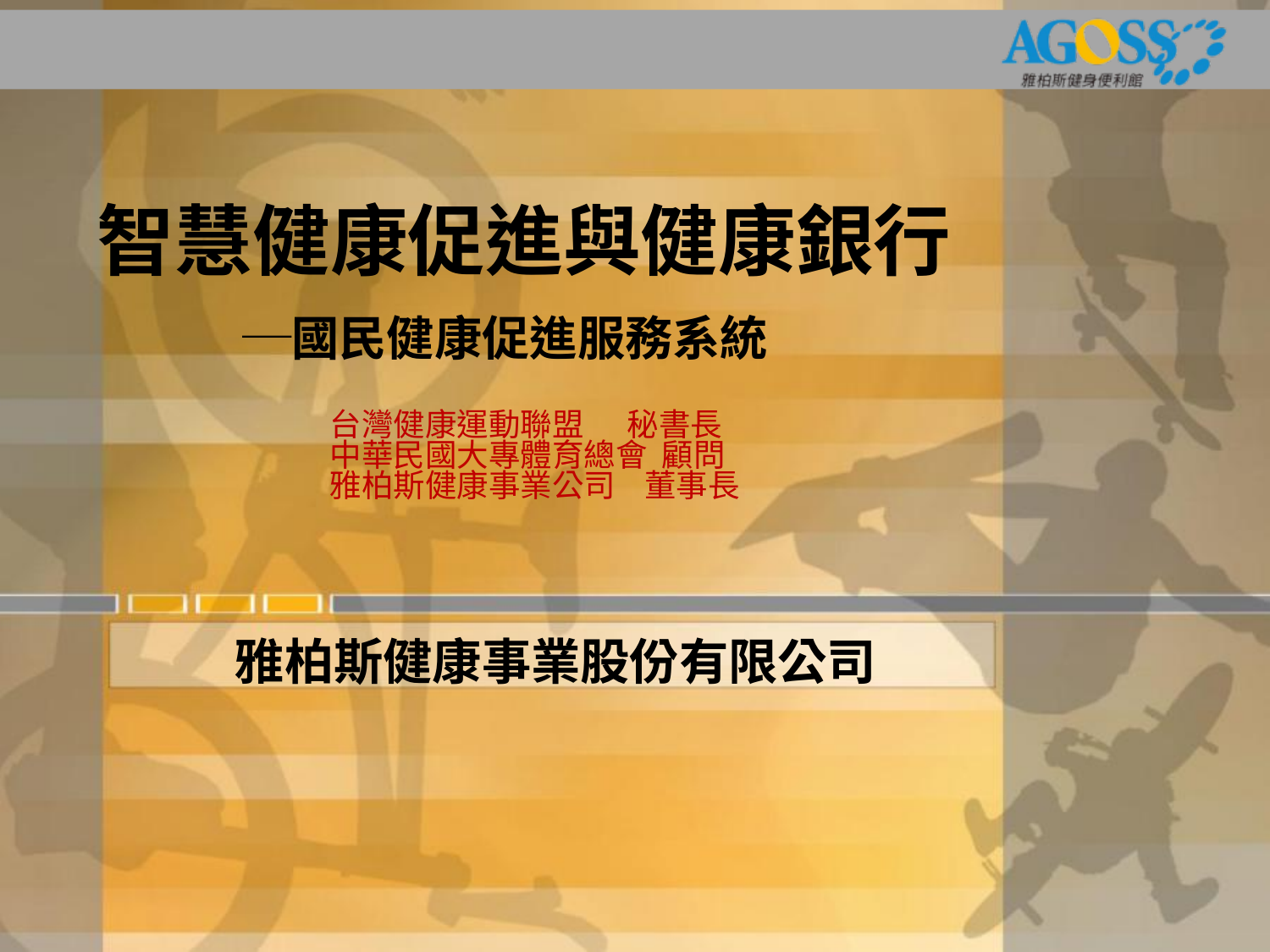

# 智慧健康促進與健康銀行 ─國民健康促進服務系統
台灣健康運動聯盟      秘書長
中華民國大專體育總會  顧問
雅柏斯健康事業公司    董事長